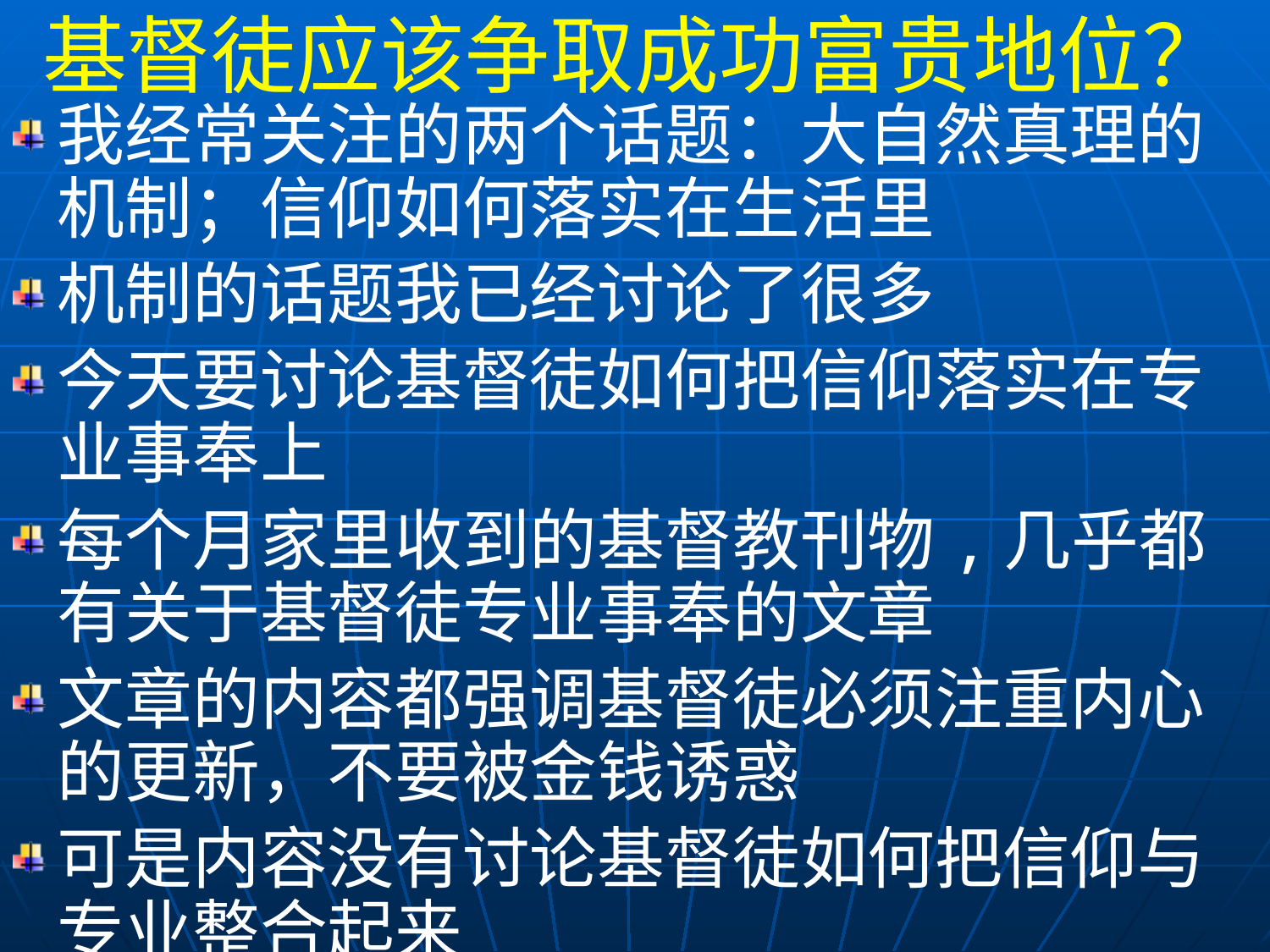

基督徒应该争取成功富贵地位？
我经常关注的两个话题：大自然真理的机制；信仰如何落实在生活里
机制的话题我已经讨论了很多
今天要讨论基督徒如何把信仰落实在专业事奉上
每个月家里收到的基督教刊物,几乎都有关于基督徒专业事奉的文章
文章的内容都强调基督徒必须注重内心的更新，不要被金钱诱惑
可是内容没有讨论基督徒如何把信仰与专业整合起来